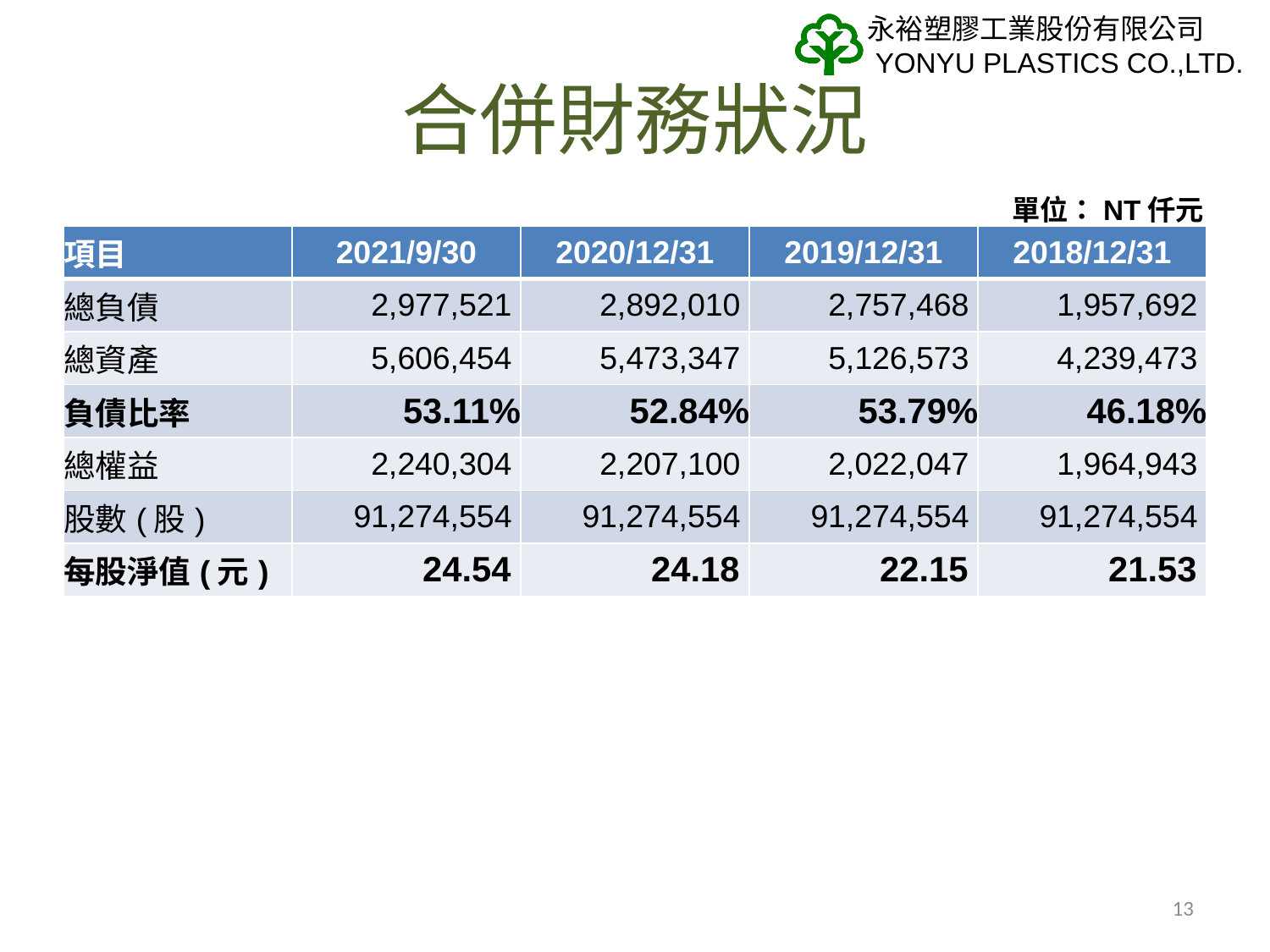

# 合併財務狀況
單位：NT仟元
| 項目 | 2021/9/30 | 2020/12/31 | 2019/12/31 | 2018/12/31 |
| --- | --- | --- | --- | --- |
| 總負債 | 2,977,521 | 2,892,010 | 2,757,468 | 1,957,692 |
| 總資產 | 5,606,454 | 5,473,347 | 5,126,573 | 4,239,473 |
| 負債比率 | 53.11% | 52.84% | 53.79% | 46.18% |
| 總權益 | 2,240,304 | 2,207,100 | 2,022,047 | 1,964,943 |
| 股數(股) | 91,274,554 | 91,274,554 | 91,274,554 | 91,274,554 |
| 每股淨值(元) | 24.54 | 24.18 | 22.15 | 21.53 |
13